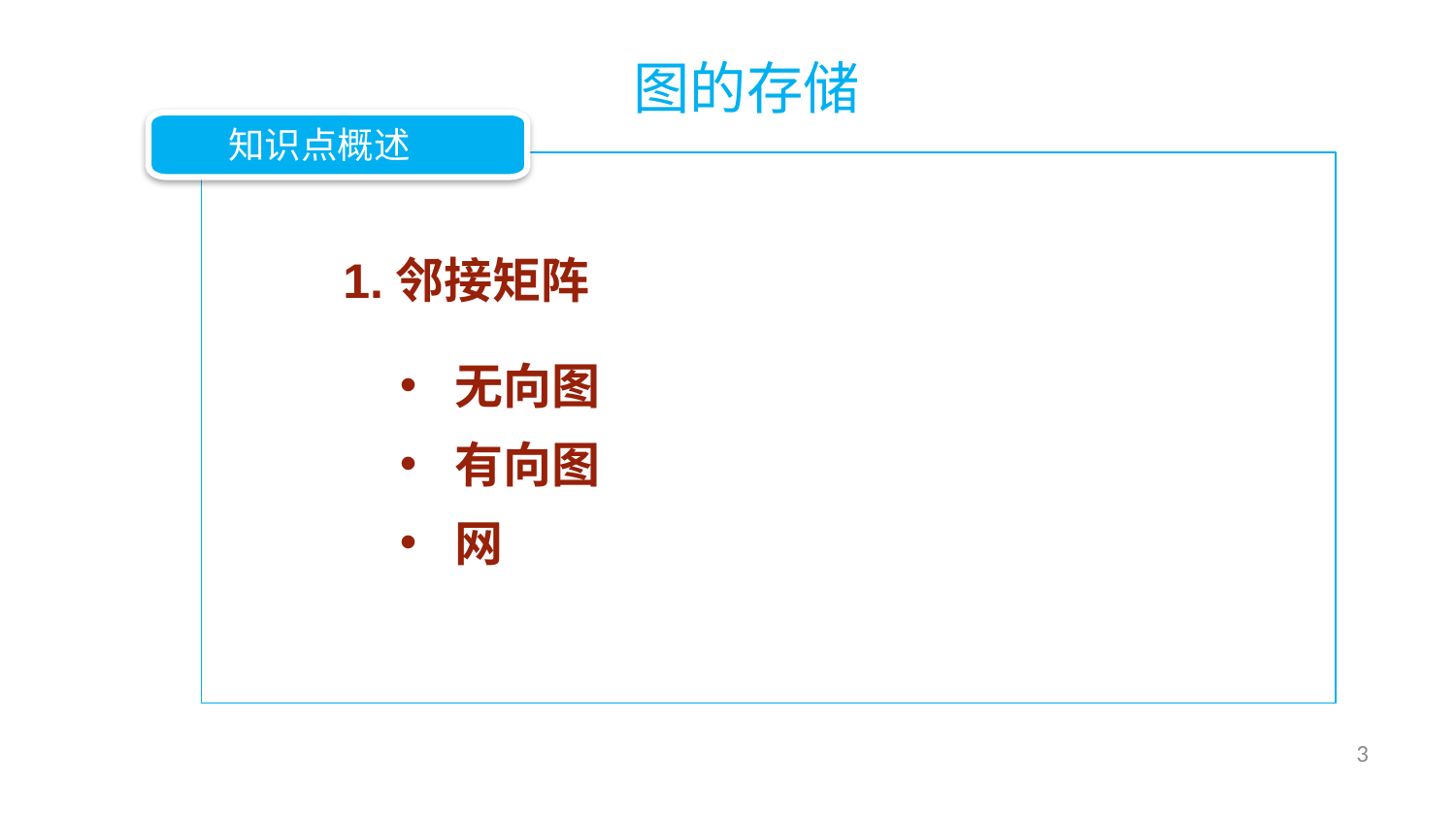

图的存储

知识点概述
1.邻接矩阵
无向图
有向图
网
3